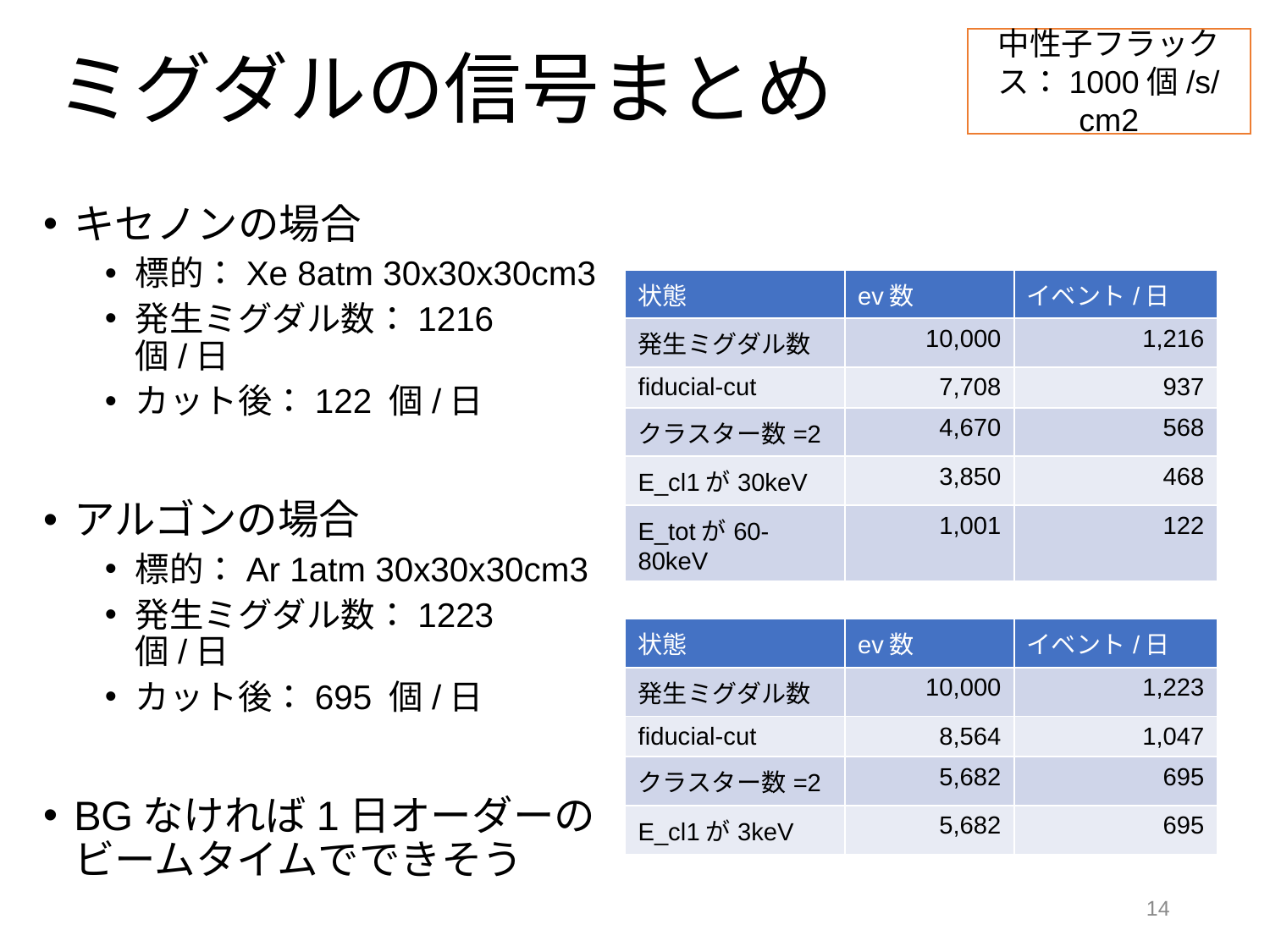

# ミグダルの信号まとめ
中性子フラックス：1000個/s/cm2
キセノンの場合
標的：Xe 8atm 30x30x30cm3
発生ミグダル数：1216 個/日
カット後：122 個/日

アルゴンの場合
標的：Ar 1atm 30x30x30cm3
発生ミグダル数：1223 個/日
カット後：695 個/日

BGなければ1日オーダーのビームタイムでできそう
| 状態 | ev数 | イベント/日 |
| --- | --- | --- |
| 発生ミグダル数 | 10,000 | 1,216 |
| fiducial-cut | 7,708 | 937 |
| クラスター数=2 | 4,670 | 568 |
| E\_cl1が30keV | 3,850 | 468 |
| E\_totが60-80keV | 1,001 | 122 |
| 状態 | ev数 | イベント/日 |
| --- | --- | --- |
| 発生ミグダル数 | 10,000 | 1,223 |
| fiducial-cut | 8,564 | 1,047 |
| クラスター数=2 | 5,682 | 695 |
| E\_cl1が3keV | 5,682 | 695 |
14